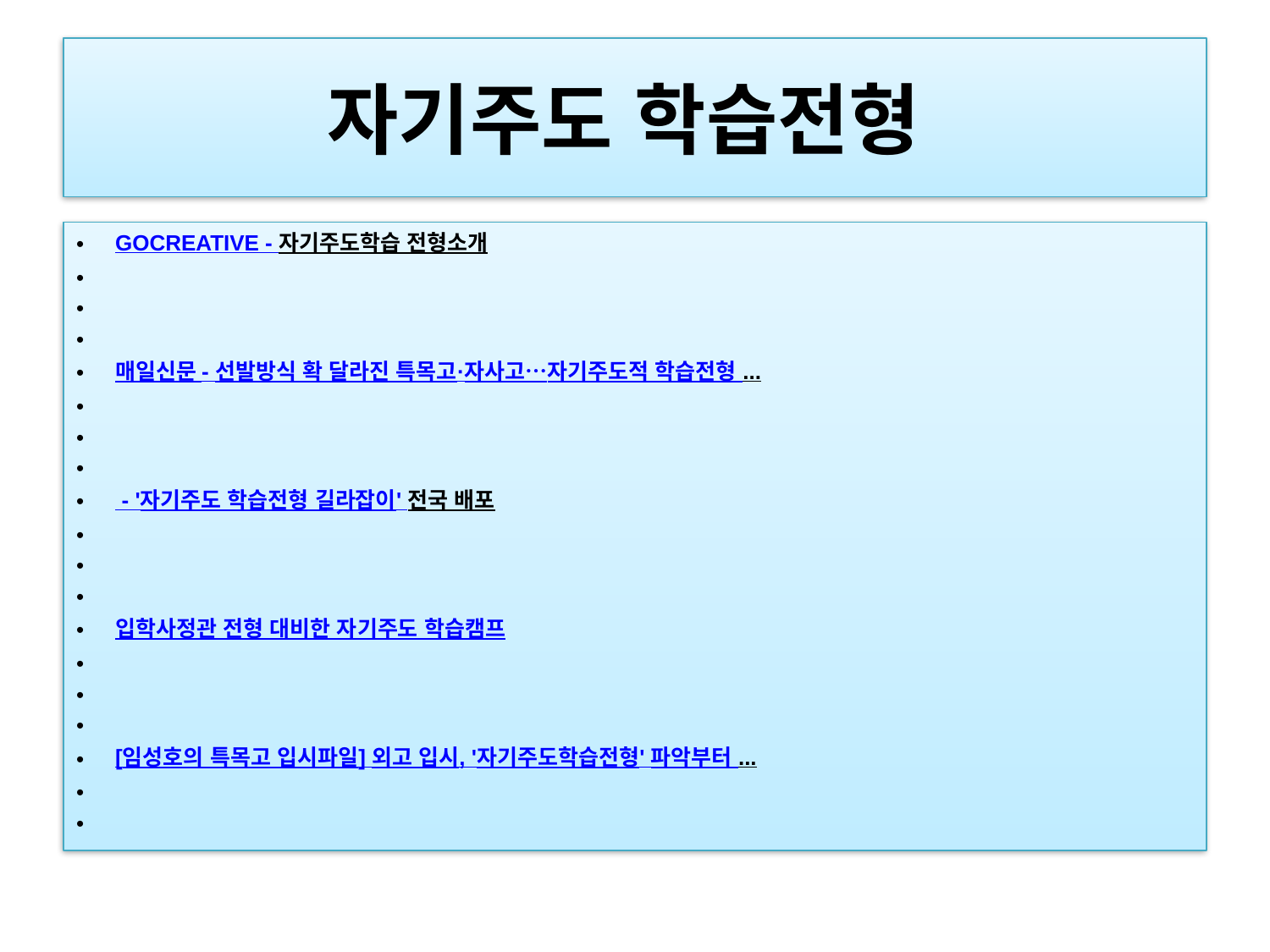

# 자기주도 학습전형
GOCREATIVE - 자기주도학습 전형소개

매일신문 - 선발방식 확 달라진 특목고·자사고…자기주도적 학습전형 ...

 - '자기주도 학습전형 길라잡이' 전국 배포

입학사정관 전형 대비한 자기주도 학습캠프

[임성호의 특목고 입시파일] 외고 입시, '자기주도학습전형' 파악부터 ...